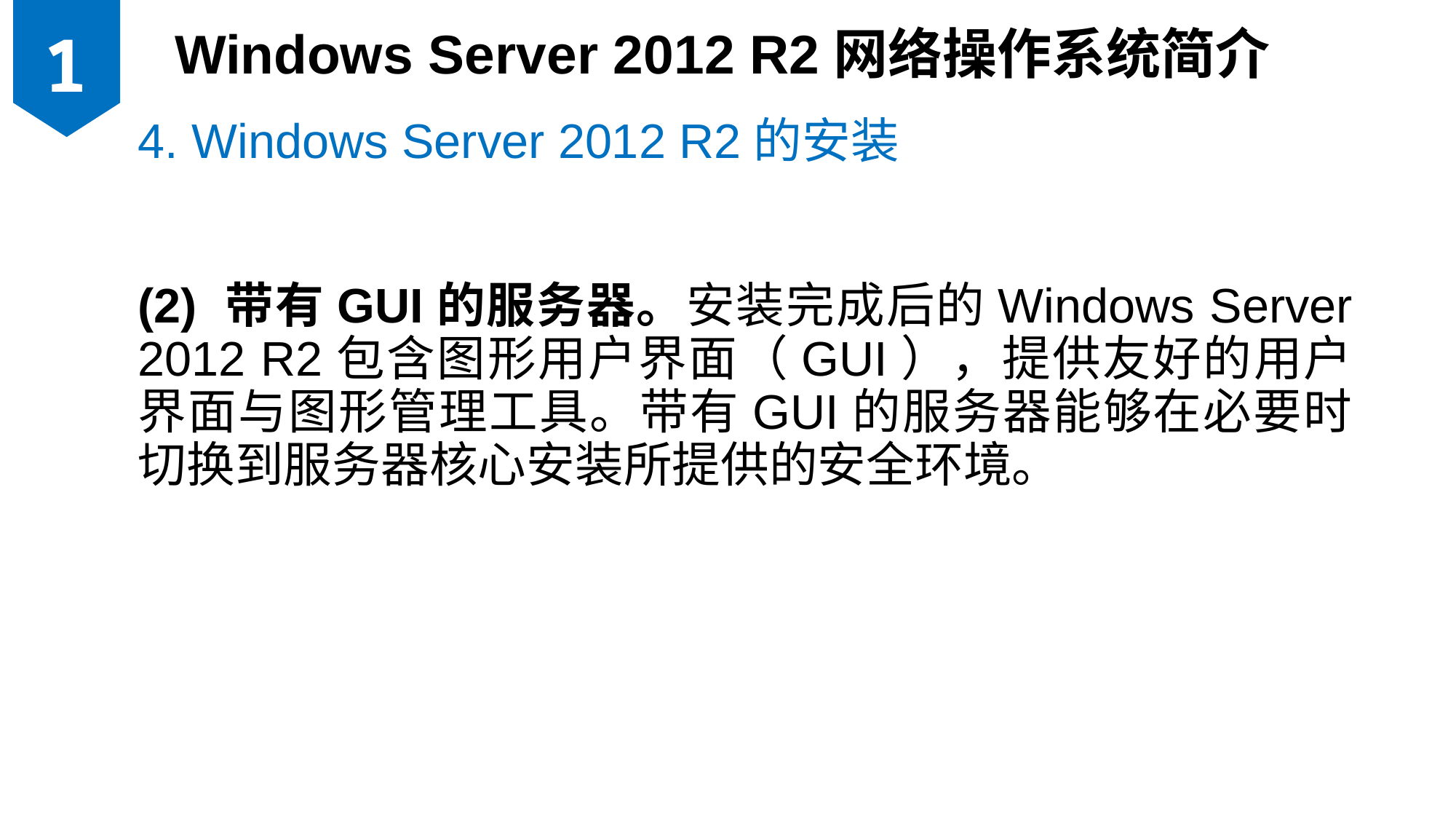

Windows Server 2012 R2网络操作系统简介
1

4. Windows Server 2012 R2的安装

(2) 带有GUI的服务器。安装完成后的Windows Server 2012 R2包含图形用户界面（GUI），提供友好的用户界面与图形管理工具。带有GUI的服务器能够在必要时切换到服务器核心安装所提供的安全环境。